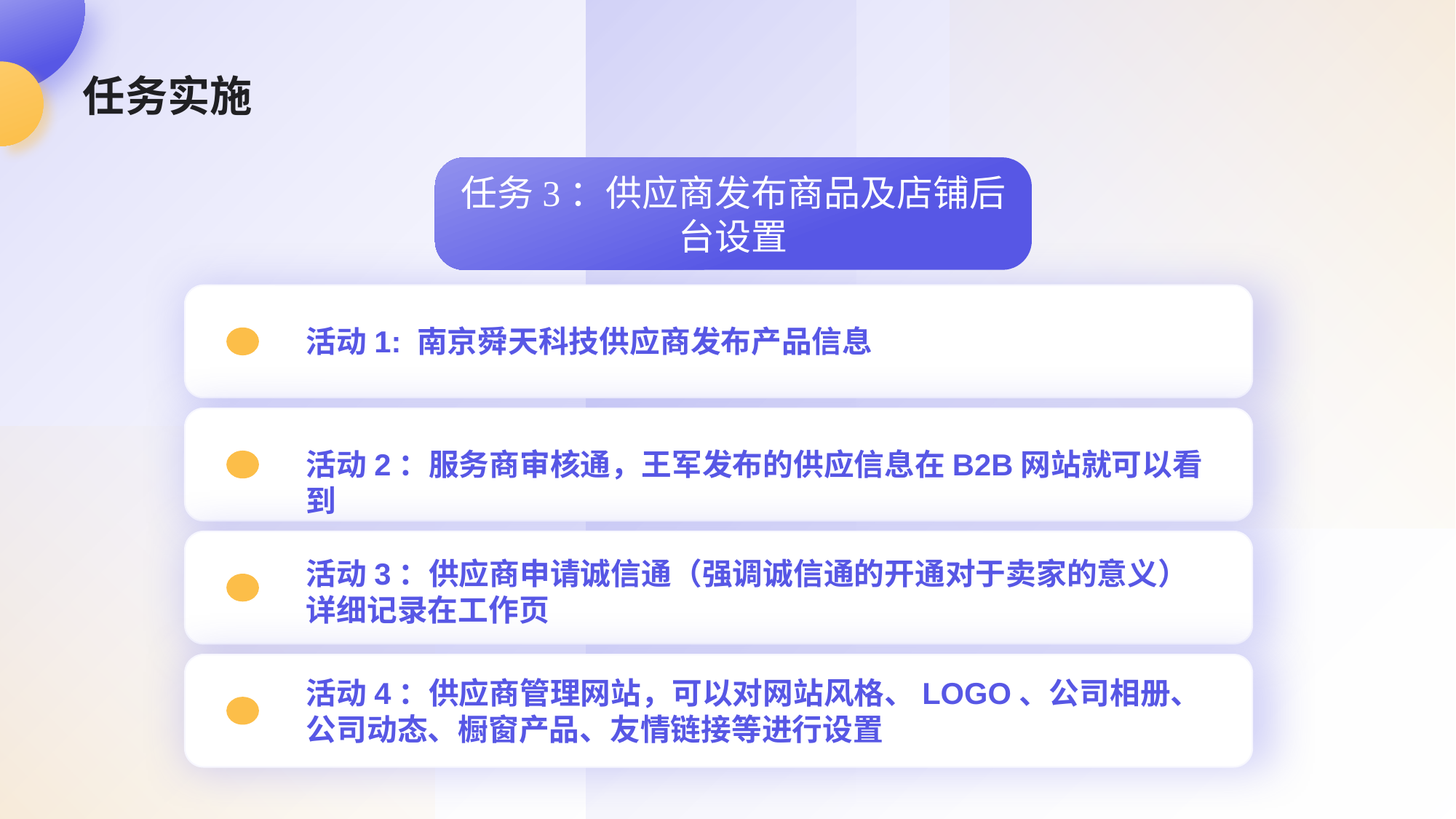

# 任务实施
任务3：供应商发布商品及店铺后台设置

活动1: 南京舜天科技供应商发布产品信息

活动2：服务商审核通，王军发布的供应信息在B2B网站就可以看到

活动3：供应商申请诚信通（强调诚信通的开通对于卖家的意义）详细记录在工作页

活动4：供应商管理网站，可以对网站风格、LOGO、公司相册、公司动态、橱窗产品、友情链接等进行设置

7